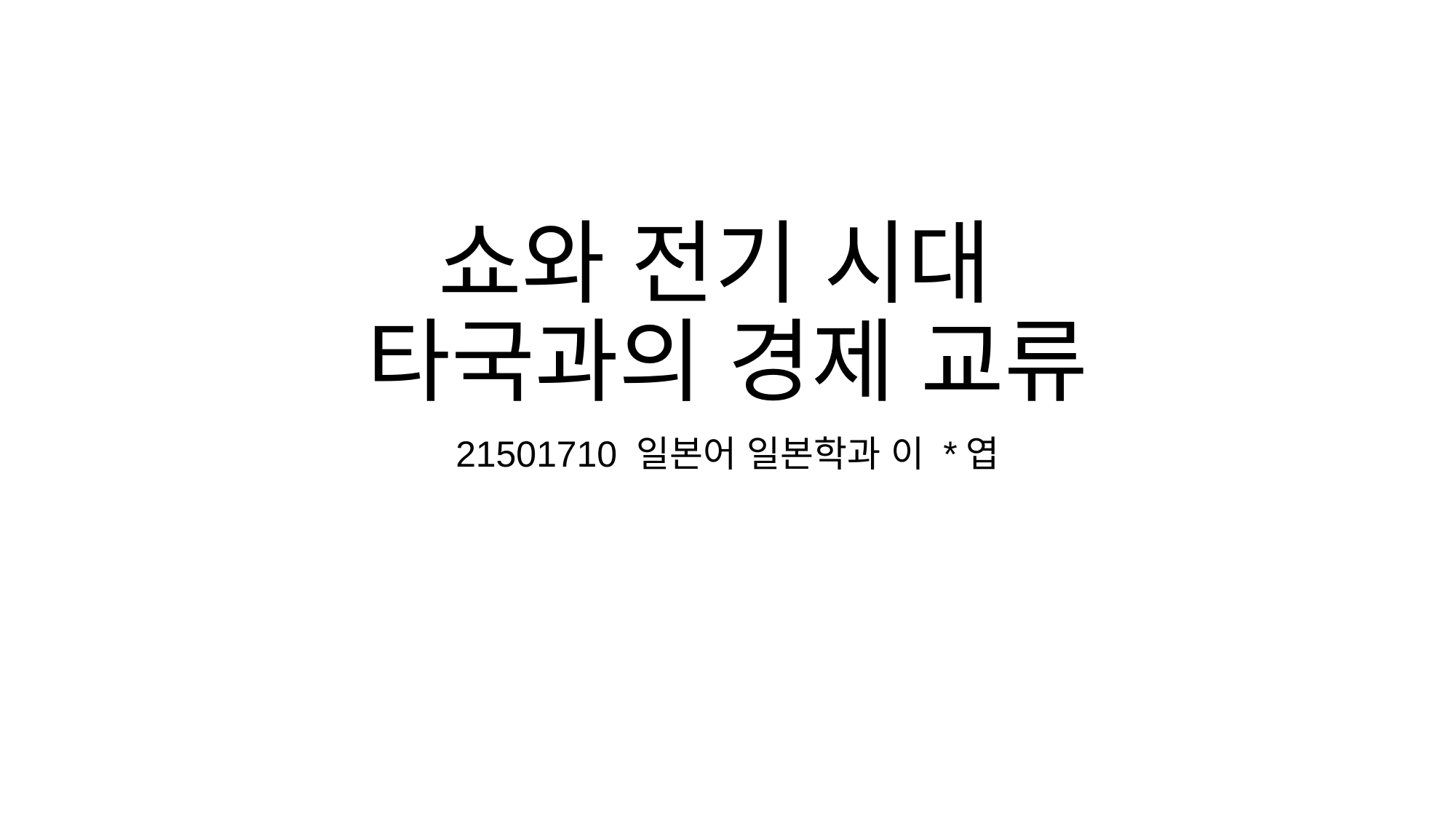

# 쇼와 전기 시대 타국과의 경제 교류
21501710 일본어 일본학과 이 *엽